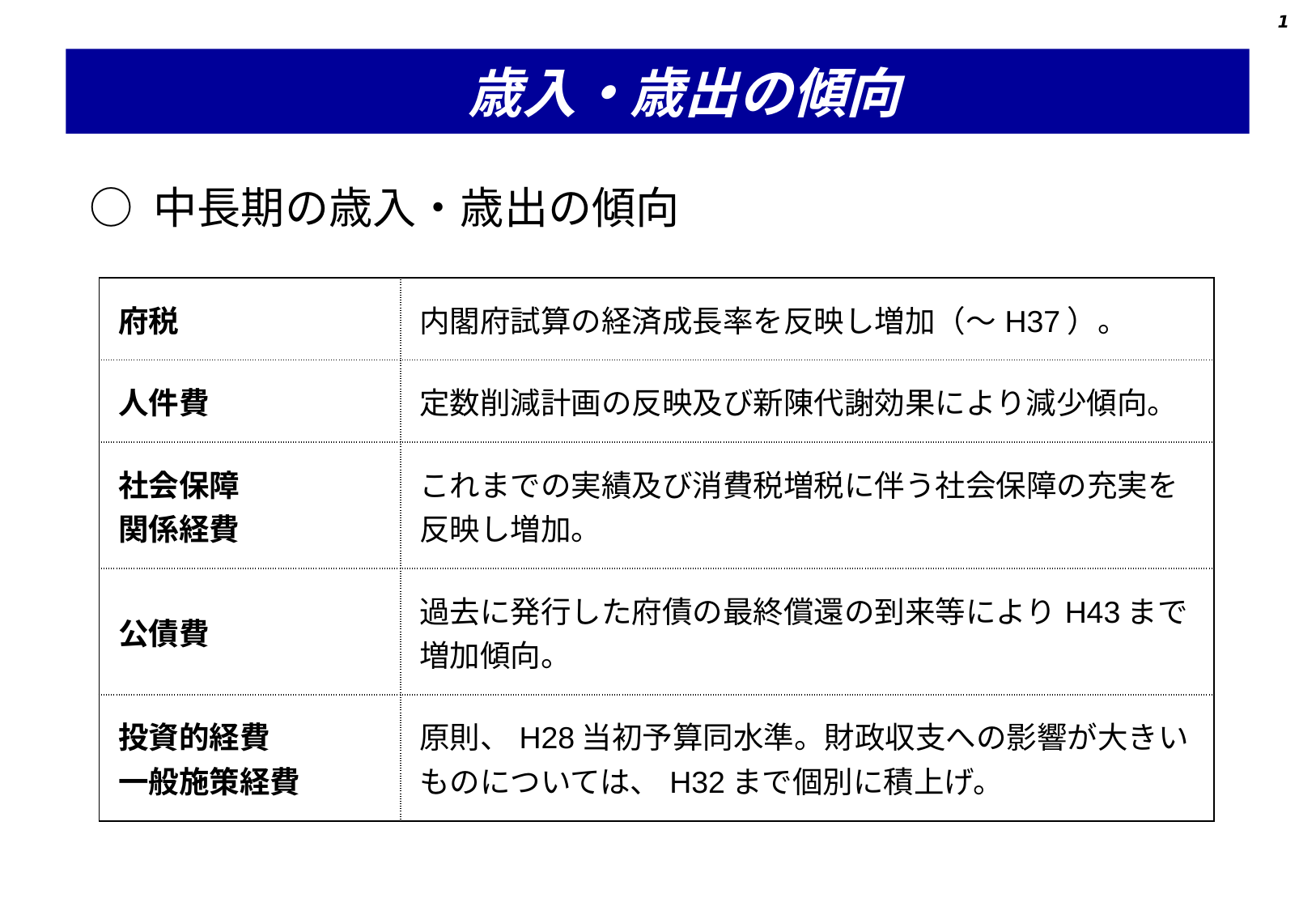

1
# 歳入・歳出の傾向
○ 中長期の歳入・歳出の傾向

| 府税 | 内閣府試算の経済成長率を反映し増加（～H37）。 |
| --- | --- |
| 人件費 | 定数削減計画の反映及び新陳代謝効果により減少傾向。 |
| 社会保障 関係経費 | これまでの実績及び消費税増税に伴う社会保障の充実を反映し増加。 |
| 公債費 | 過去に発行した府債の最終償還の到来等によりH43まで 増加傾向。 |
| 投資的経費 一般施策経費 | 原則、H28当初予算同水準。財政収支への影響が大きいものについては、H32まで個別に積上げ。 |